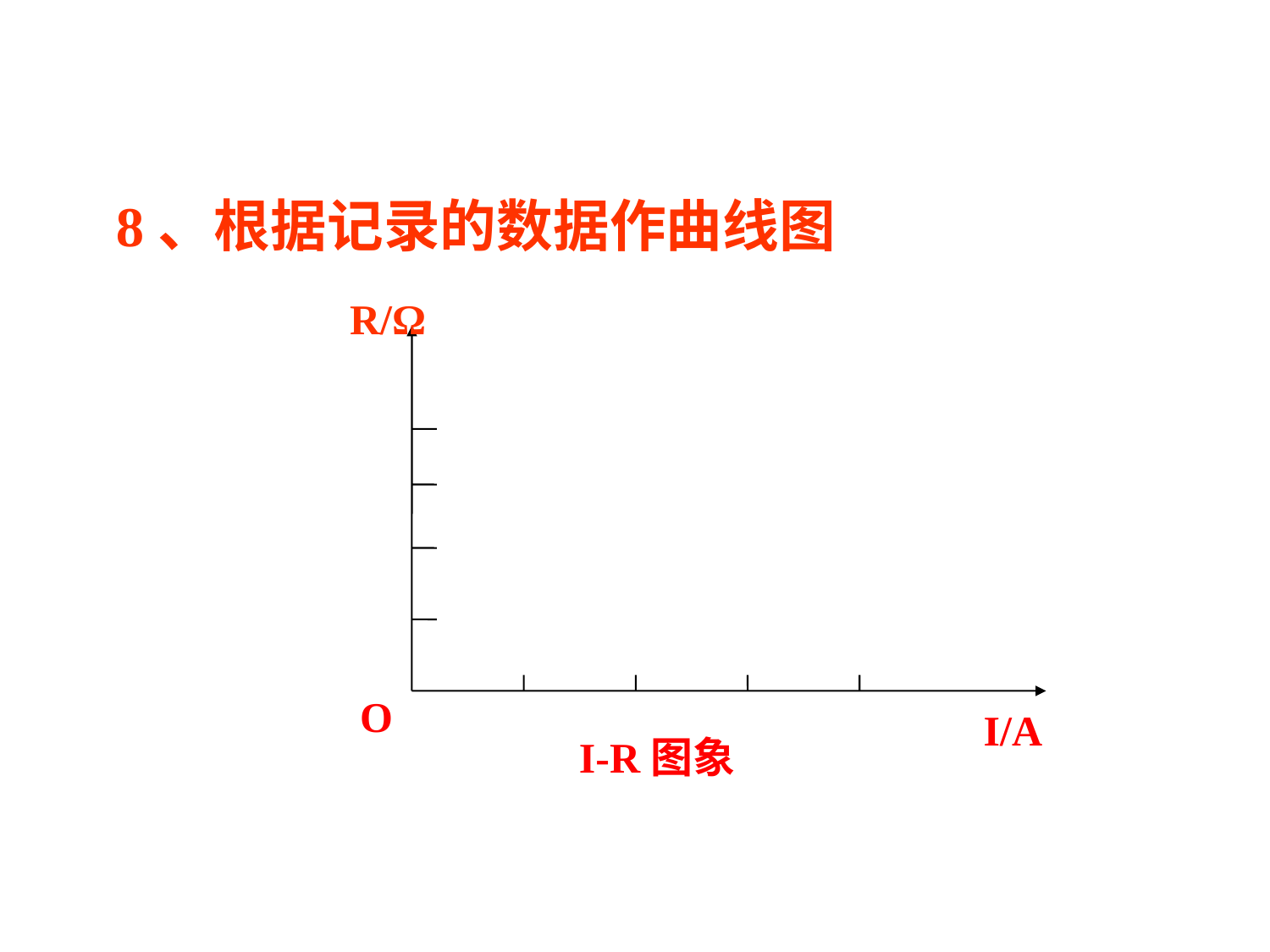

8、根据记录的数据作曲线图
R/Ω

    O
O

I/A
U/V
I-R图象